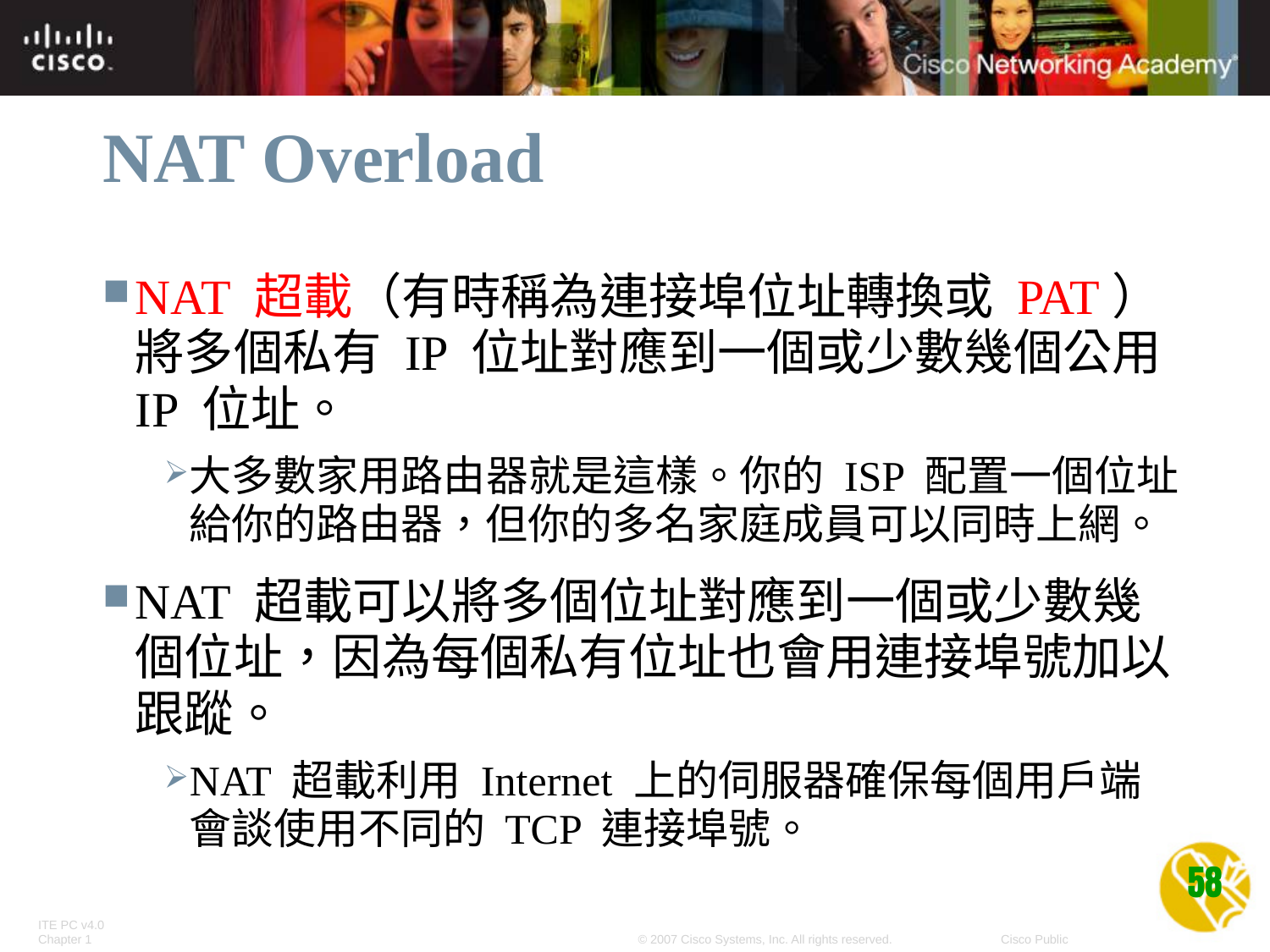

# NAT Overload
NAT 超載（有時稱為連接埠位址轉換或 PAT）將多個私有 IP 位址對應到一個或少數幾個公用 IP 位址。
大多數家用路由器就是這樣。你的 ISP 配置一個位址給你的路由器，但你的多名家庭成員可以同時上網。
NAT 超載可以將多個位址對應到一個或少數幾個位址，因為每個私有位址也會用連接埠號加以跟蹤。
NAT 超載利用 Internet 上的伺服器確保每個用戶端會談使用不同的 TCP 連接埠號。